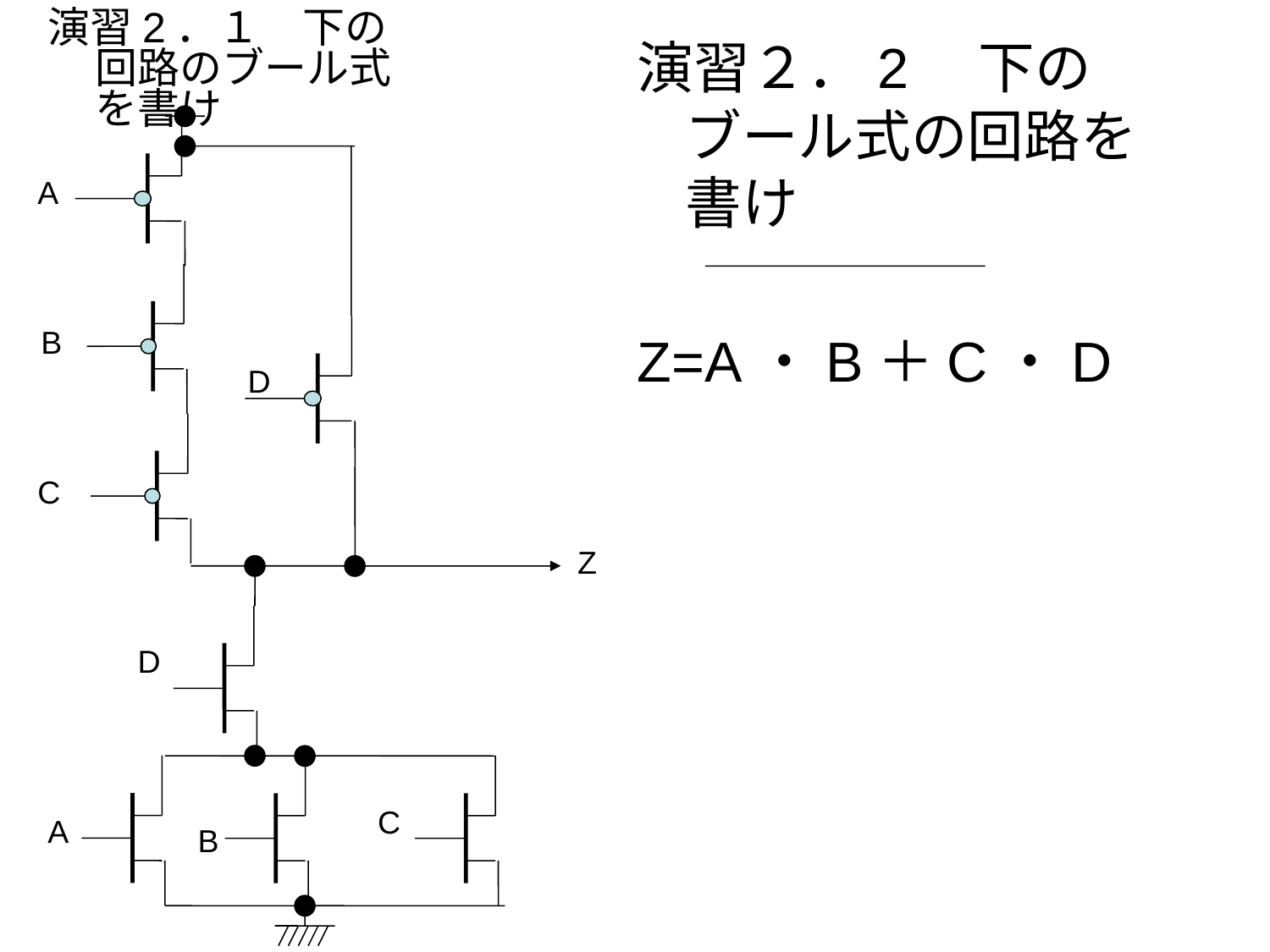

演習2．１　下の回路のブール式を書け
演習２．2　下のブール式の回路を書け

Z=A・B＋C・D

A

B

D

C

Z

D

C
A
B